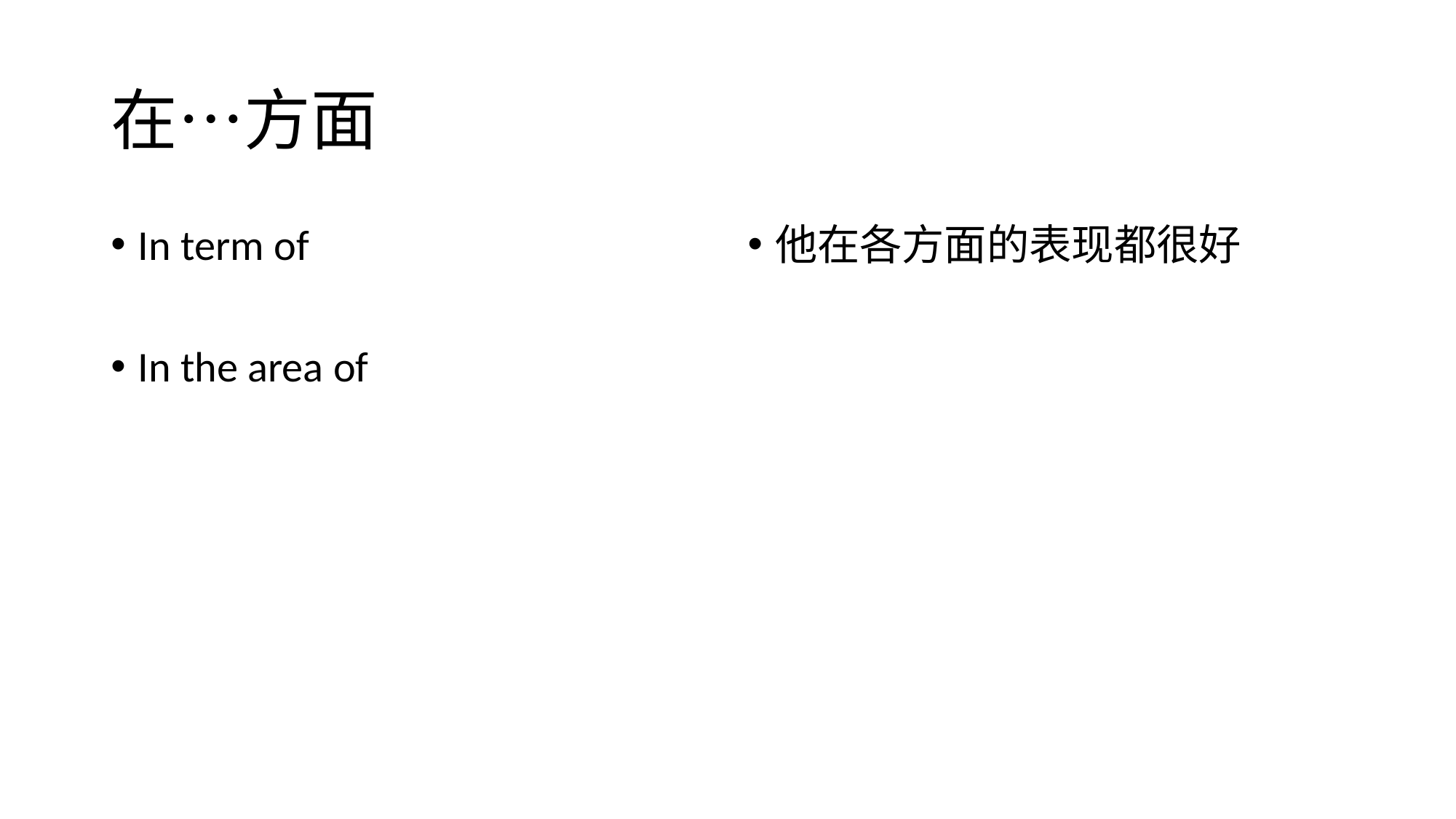

# 在…方面
In term of

In the area of
他在各方面的表现都很好